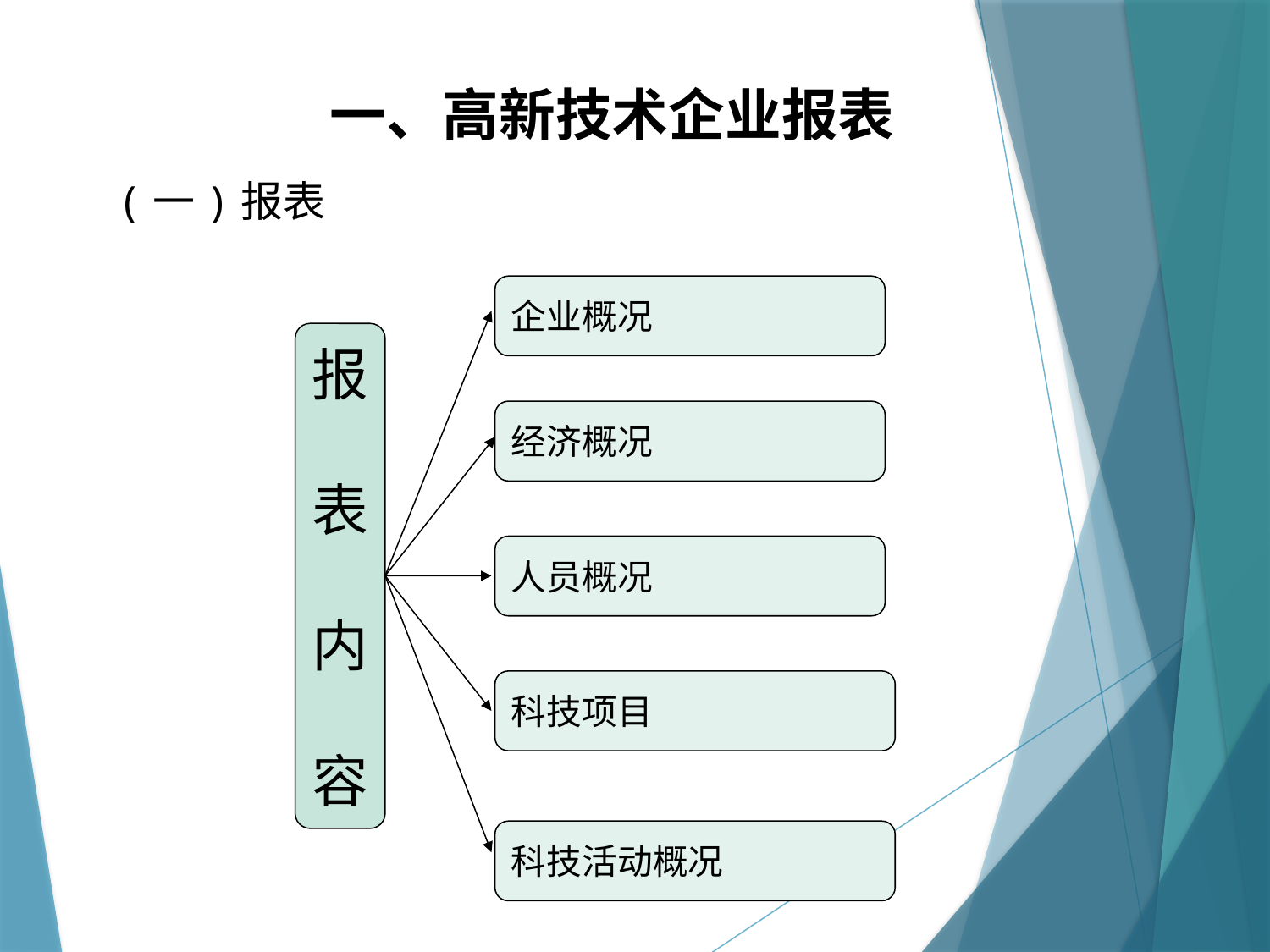

一、高新技术企业报表
(一)报表
企业概况

报

表

内

容
经济概况

人员概况

科技项目
科技活动概况